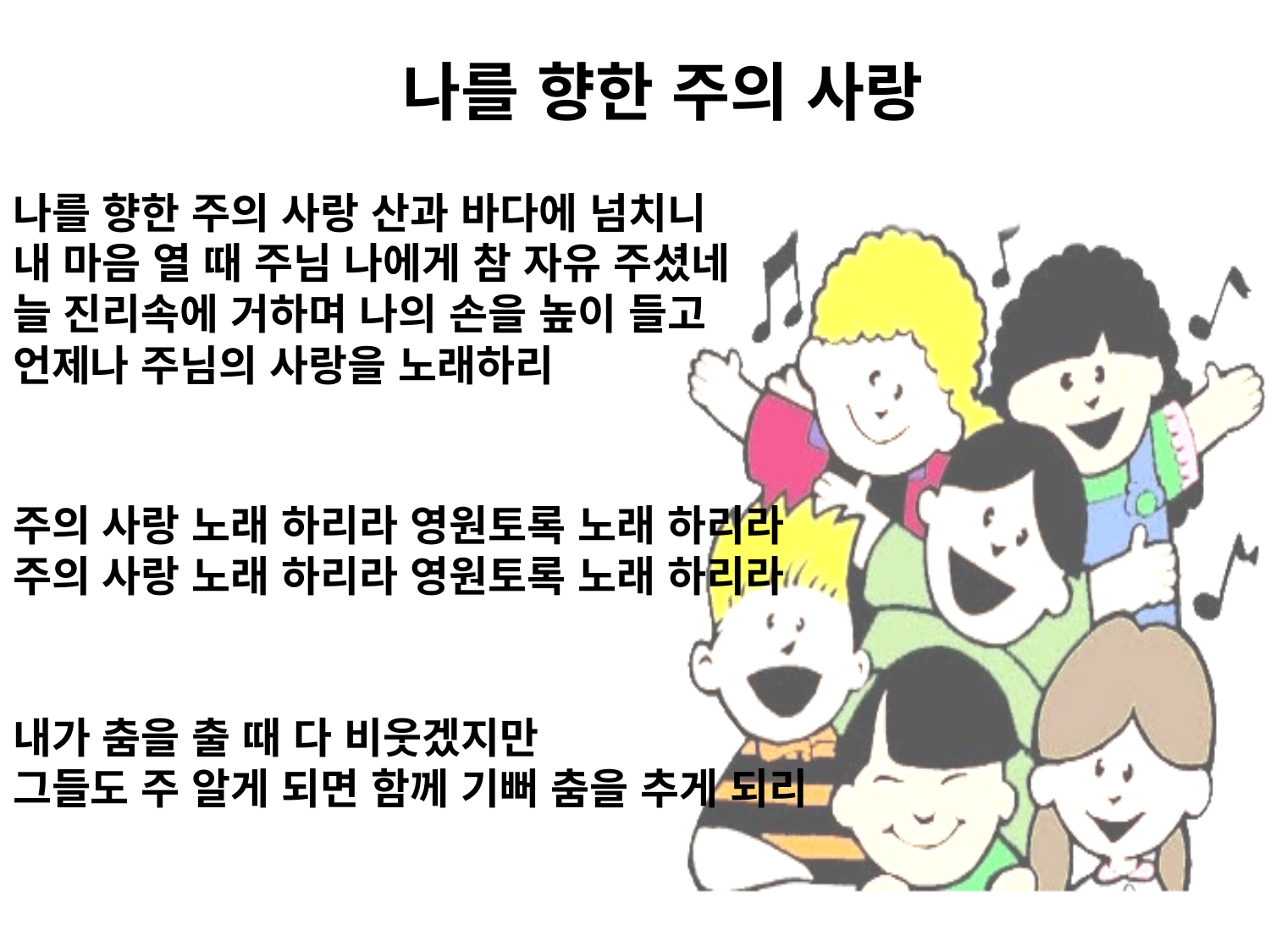

# 나를 향한 주의 사랑
나를 향한 주의 사랑 산과 바다에 넘치니
내 마음 열 때 주님 나에게 참 자유 주셨네
늘 진리속에 거하며 나의 손을 높이 들고
언제나 주님의 사랑을 노래하리
주의 사랑 노래 하리라 영원토록 노래 하리라
주의 사랑 노래 하리라 영원토록 노래 하리라
내가 춤을 출 때 다 비웃겠지만
그들도 주 알게 되면 함께 기뻐 춤을 추게 되리